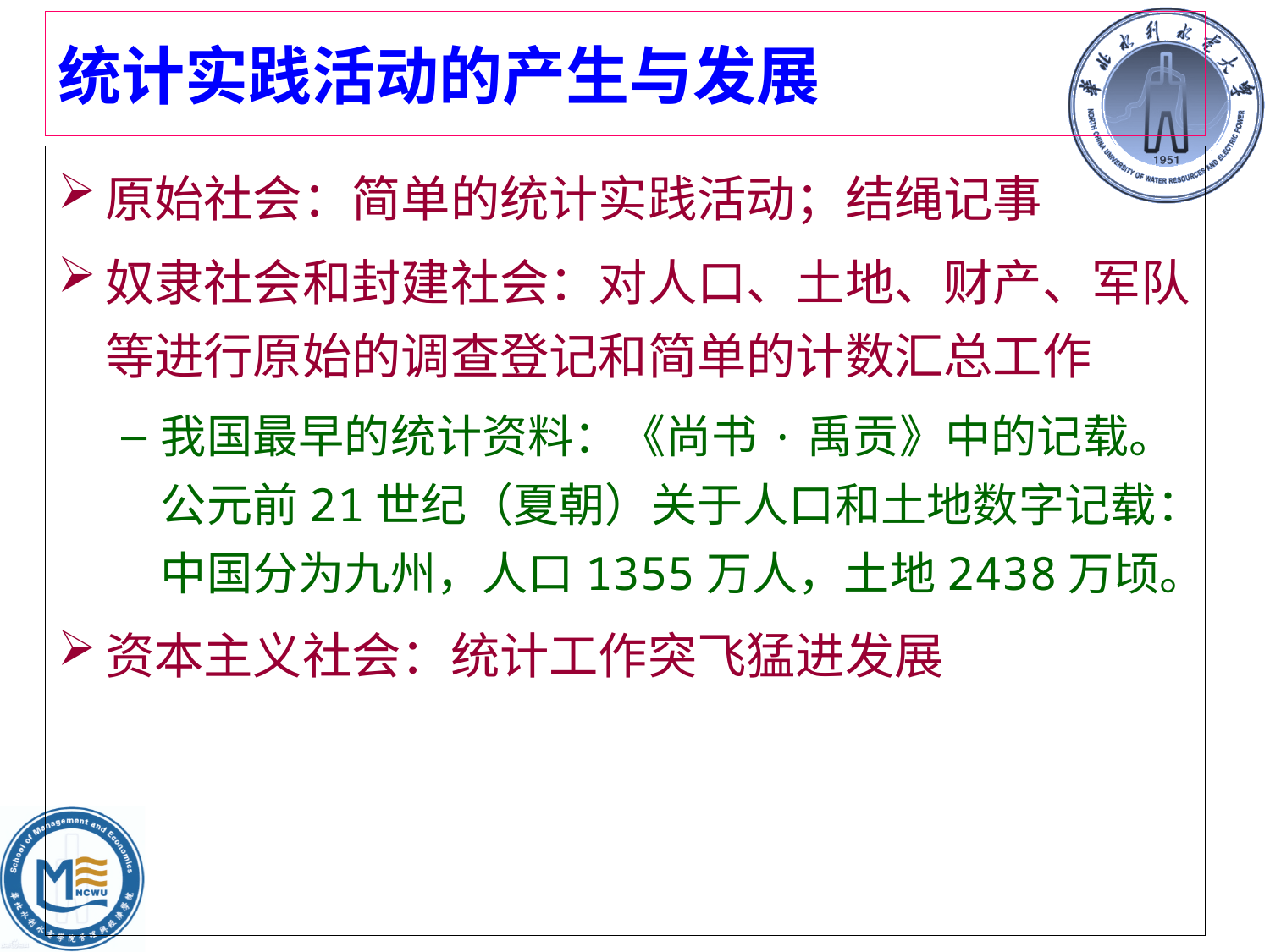

# 统计实践活动的产生与发展
原始社会：简单的统计实践活动；结绳记事
奴隶社会和封建社会：对人口、土地、财产、军队等进行原始的调查登记和简单的计数汇总工作
我国最早的统计资料：《尚书·禹贡》中的记载。公元前21世纪（夏朝）关于人口和土地数字记载：中国分为九州，人口1355万人，土地2438万顷。
资本主义社会：统计工作突飞猛进发展